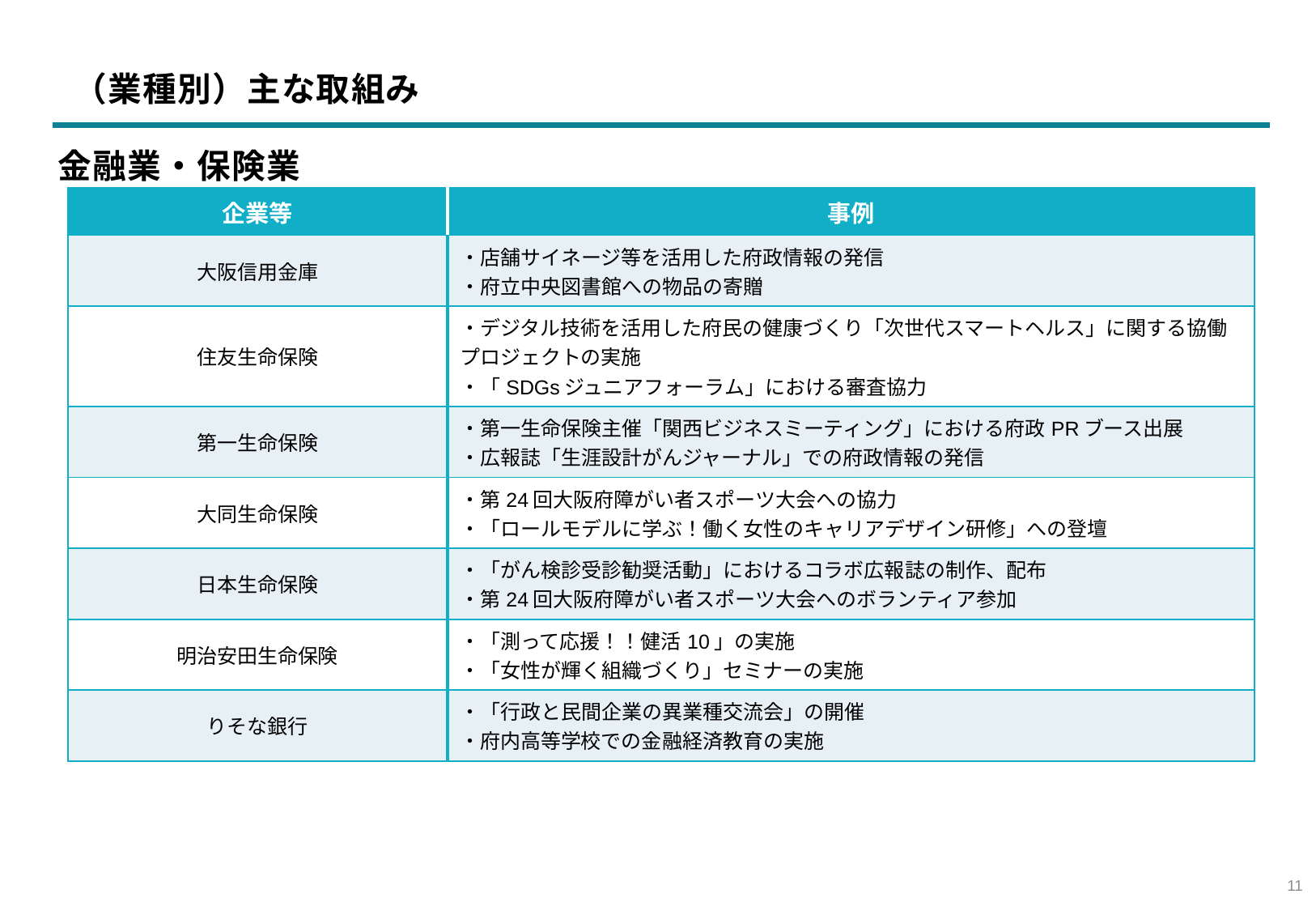

（業種別）主な取組み
金融業・保険業
プロジェクト分析スライド 3
| 企業等 | 事例 |
| --- | --- |
| 大阪信用金庫 | ・店舗サイネージ等を活用した府政情報の発信 ・府立中央図書館への物品の寄贈 |
| 住友生命保険 | ・デジタル技術を活用した府民の健康づくり「次世代スマートヘルス」に関する協働プロジェクトの実施 ・「SDGsジュニアフォーラム」における審査協力 |
| 第一生命保険 | ・第一生命保険主催「関西ビジネスミーティング」における府政PRブース出展 ・広報誌「生涯設計がんジャーナル」での府政情報の発信 |
| 大同生命保険 | ・第24回大阪府障がい者スポーツ大会への協力 ・「ロールモデルに学ぶ！働く女性のキャリアデザイン研修」への登壇 |
| 日本生命保険 | ・「がん検診受診勧奨活動」におけるコラボ広報誌の制作、配布 ・第24回大阪府障がい者スポーツ大会へのボランティア参加 |
| 明治安田生命保険 | ・「測って応援！！健活10」の実施 ・「女性が輝く組織づくり」セミナーの実施 |
| りそな銀行 | ・「行政と民間企業の異業種交流会」の開催 ・府内高等学校での金融経済教育の実施 |
11